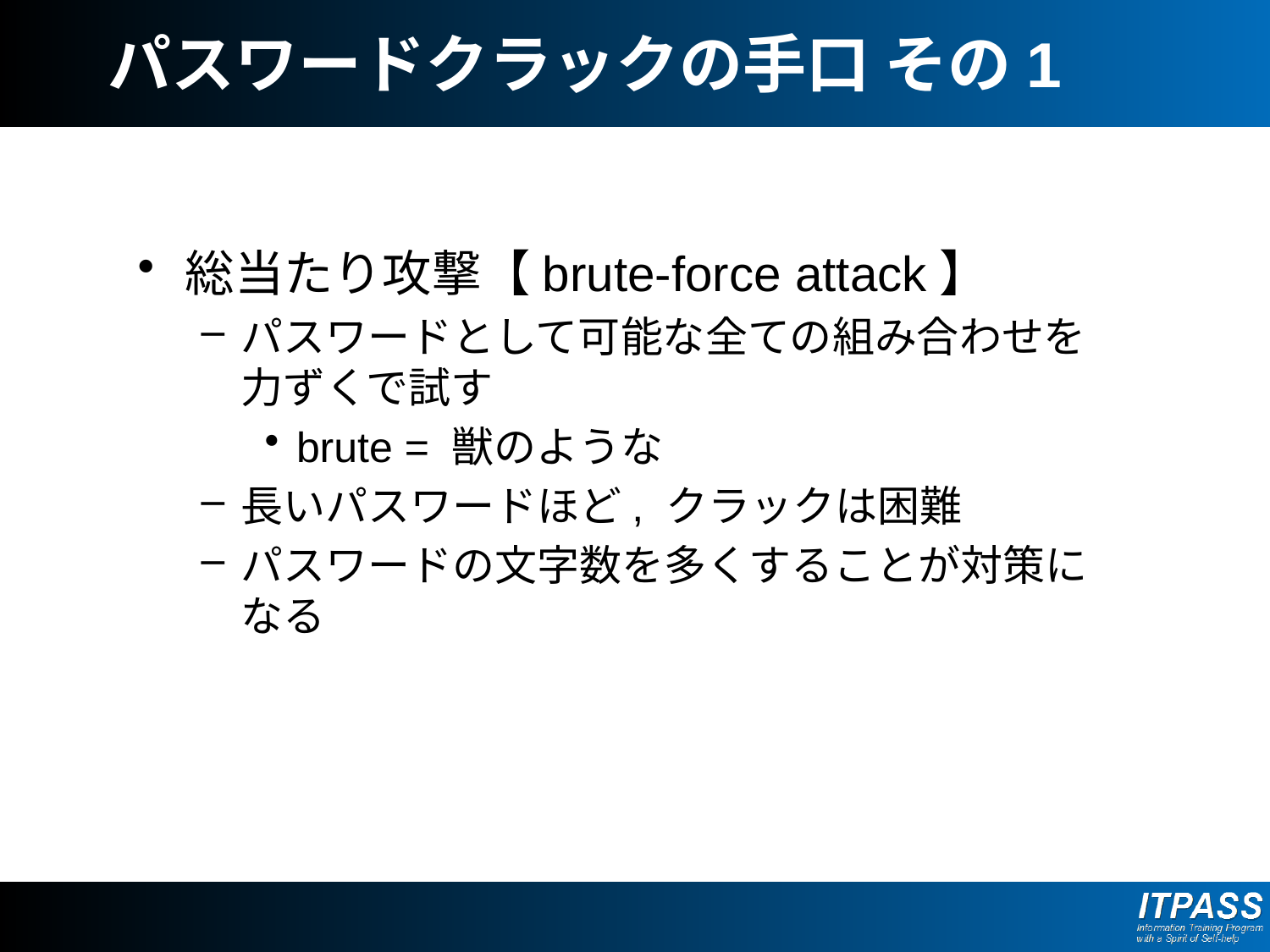

# パスワードクラックの手口 その1
総当たり攻撃【brute-force attack】
パスワードとして可能な全ての組み合わせを力ずくで試す
brute = 獣のような
長いパスワードほど, クラックは困難
パスワードの文字数を多くすることが対策になる